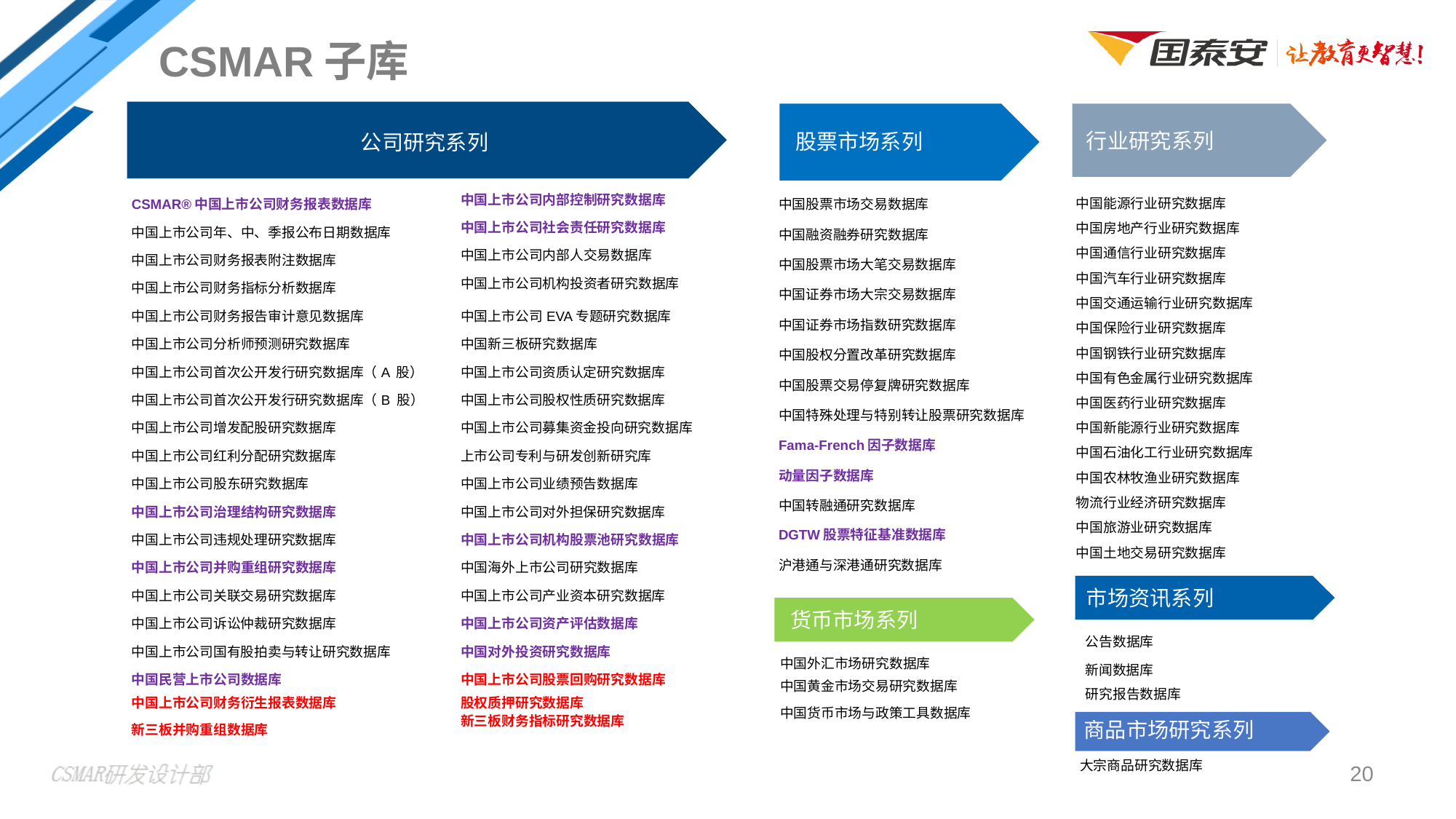

CSMAR子库

行业研究系列

公司研究系列
股票市场系列

| 中国股票市场交易数据库 |
| --- |
| 中国融资融券研究数据库 |
| 中国股票市场大笔交易数据库 |
| 中国证券市场大宗交易数据库 |
| 中国证券市场指数研究数据库 |
| 中国股权分置改革研究数据库 |
| 中国股票交易停复牌研究数据库 |
| 中国特殊处理与特别转让股票研究数据库 |
| Fama-French因子数据库 |
| 动量因子数据库 |
| 中国转融通研究数据库 |
| DGTW股票特征基准数据库 |
| 沪港通与深港通研究数据库 |
| 中国能源行业研究数据库 |
| --- |
| 中国房地产行业研究数据库 |
| 中国通信行业研究数据库 |
| 中国汽车行业研究数据库 |
| 中国交通运输行业研究数据库 |
| 中国保险行业研究数据库 |
| 中国钢铁行业研究数据库 |
| 中国有色金属行业研究数据库 |
| 中国医药行业研究数据库 |
| 中国新能源行业研究数据库 |
| 中国石油化工行业研究数据库 |
| 中国农林牧渔业研究数据库 |
| 物流行业经济研究数据库 |
| 中国旅游业研究数据库 |
| 中国土地交易研究数据库 |
| CSMAR®中国上市公司财务报表数据库 | 中国上市公司内部控制研究数据库 |
| --- | --- |
| 中国上市公司年、中、季报公布日期数据库 | 中国上市公司社会责任研究数据库 |
| 中国上市公司财务报表附注数据库 | 中国上市公司内部人交易数据库 |
| 中国上市公司财务指标分析数据库 | 中国上市公司机构投资者研究数据库 |
| 中国上市公司财务报告审计意见数据库 | 中国上市公司EVA专题研究数据库 |
| 中国上市公司分析师预测研究数据库 | 中国新三板研究数据库 |
| 中国上市公司首次公开发行研究数据库（A 股） | 中国上市公司资质认定研究数据库 |
| 中国上市公司首次公开发行研究数据库（B 股） | 中国上市公司股权性质研究数据库 |
| 中国上市公司增发配股研究数据库 | 中国上市公司募集资金投向研究数据库 |
| 中国上市公司红利分配研究数据库 | 上市公司专利与研发创新研究库 |
| 中国上市公司股东研究数据库 | 中国上市公司业绩预告数据库 |
| 中国上市公司治理结构研究数据库 | 中国上市公司对外担保研究数据库 |
| 中国上市公司违规处理研究数据库 | 中国上市公司机构股票池研究数据库 |
| 中国上市公司并购重组研究数据库 | 中国海外上市公司研究数据库 |
| 中国上市公司关联交易研究数据库 | 中国上市公司产业资本研究数据库 |
| 中国上市公司诉讼仲裁研究数据库 | 中国上市公司资产评估数据库 |
| 中国上市公司国有股拍卖与转让研究数据库 | 中国对外投资研究数据库 |
| 中国民营上市公司数据库 | 中国上市公司股票回购研究数据库 |
| 中国上市公司财务衍生报表数据库 | 股权质押研究数据库 |
| 新三板并购重组数据库 | 新三板财务指标研究数据库 |

市场资讯系列
货币市场系列

商品市场研究系列
| 公告数据库 |
| --- |
| 新闻数据库 |
| 研究报告数据库 |
| 中国外汇市场研究数据库 |
| --- |
| 中国黄金市场交易研究数据库 |
| 中国货币市场与政策工具数据库 |
|  |
商品市场研究系列

| 大宗商品研究数据库 |
| --- |
20